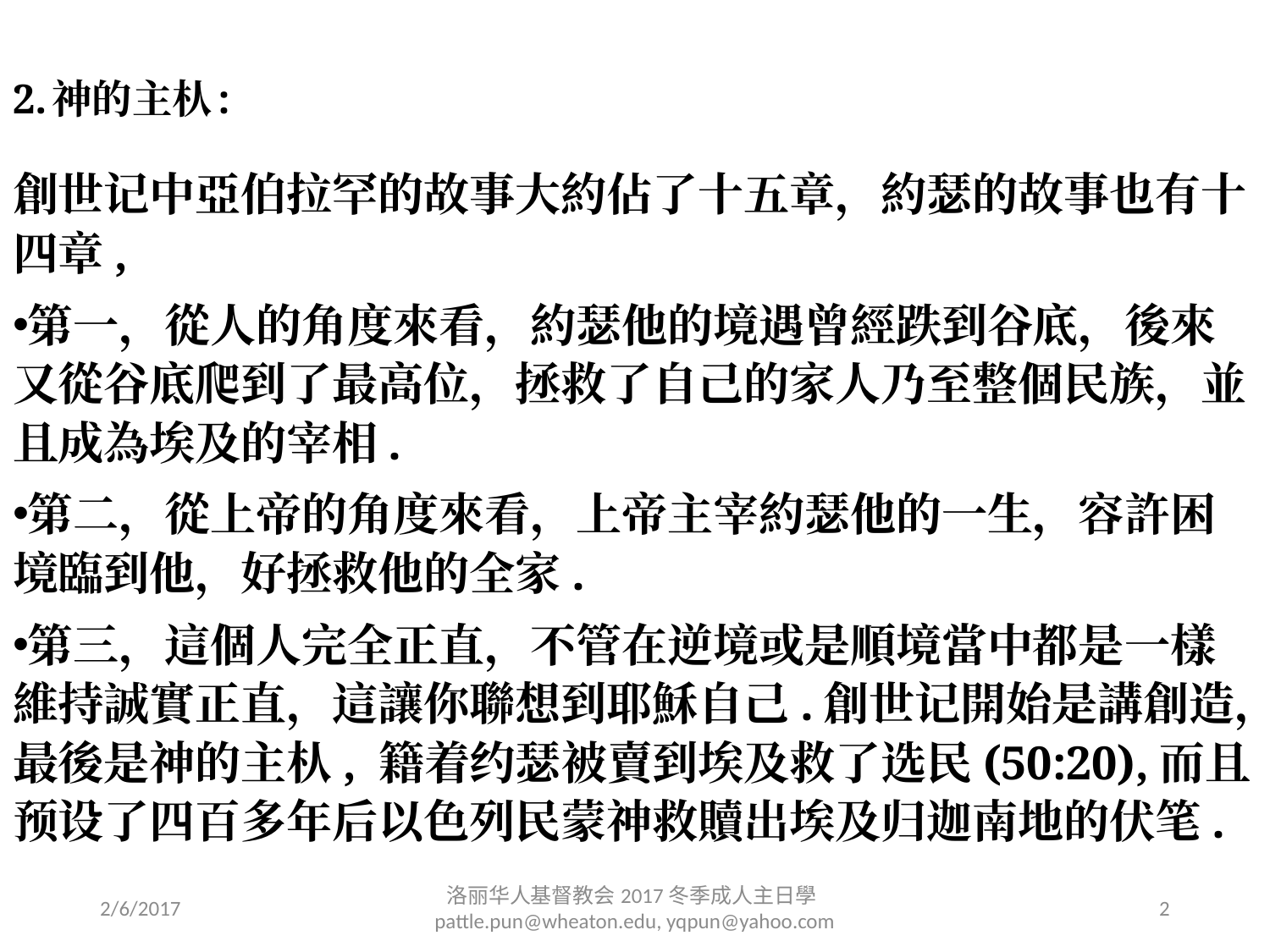

# 2.神的主朲:
創世记中亞伯拉罕的故事大約佔了十五章，約瑟的故事也有十四章,
第一，從人的角度來看，約瑟他的境遇曾經跌到谷底，後來又從谷底爬到了最高位，拯救了自己的家人乃至整個民族，並且成為埃及的宰相.
第二，從上帝的角度來看，上帝主宰約瑟他的一生，容許困境臨到他，好拯救他的全家.
第三，這個人完全正直，不管在逆境或是順境當中都是一樣維持誠實正直，這讓你聯想到耶穌自己.創世记開始是講創造，最後是神的主朲, 籍着约瑟被賣到埃及救了选民(50:20),而且预设了四百多年后以色列民蒙神救贖出埃及归迦南地的伏笔.
2/6/2017
洛丽华⼈基督教会2017冬季成⼈主⽇學  pattle.pun@wheaton.edu, yqpun@yahoo.com
2